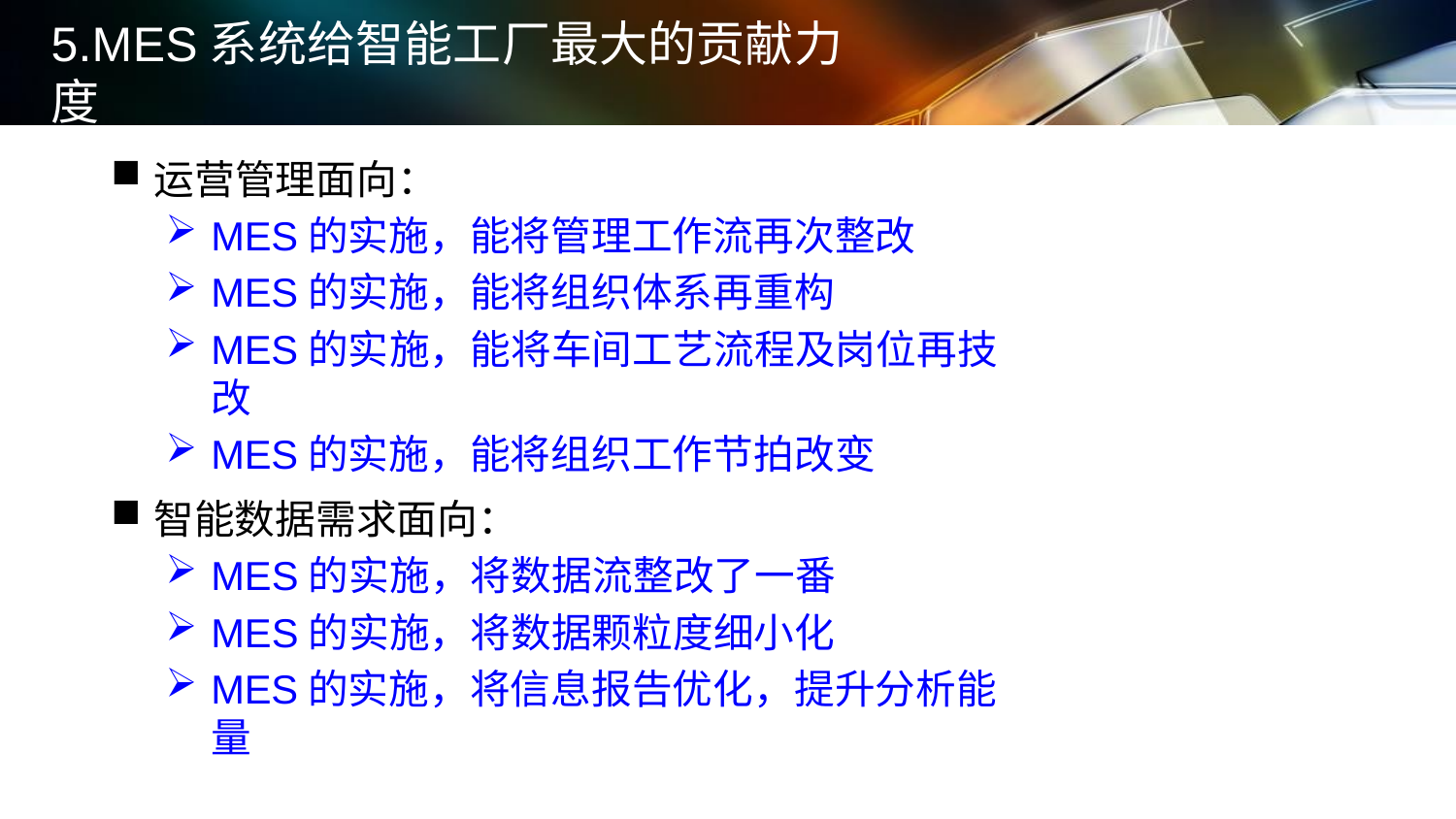

# 5.MES系统给智能工厂最大的贡献力度
运营管理面向：
MES的实施，能将管理工作流再次整改
MES的实施，能将组织体系再重构
MES的实施，能将车间工艺流程及岗位再技改
MES的实施，能将组织工作节拍改变
智能数据需求面向：
MES的实施，将数据流整改了一番
MES的实施，将数据颗粒度细小化
MES的实施，将信息报告优化，提升分析能量